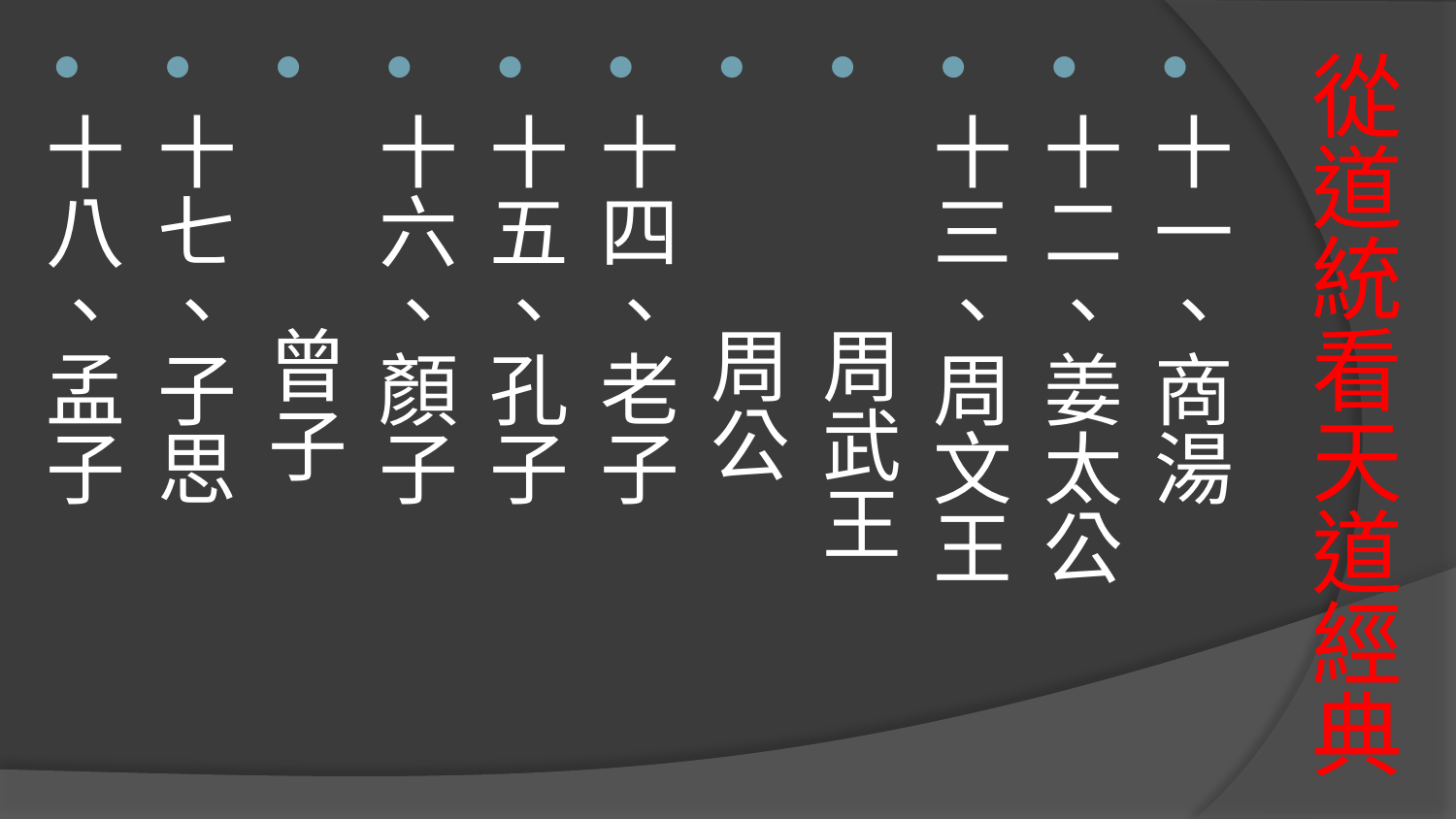

十一、商湯
十二、姜太公
十三、周文王
           周武王
           周公
十四、老子
十五、孔子
十六、顏子
           曾子
十七、子思
十八、孟子
# 從道統看天道經典